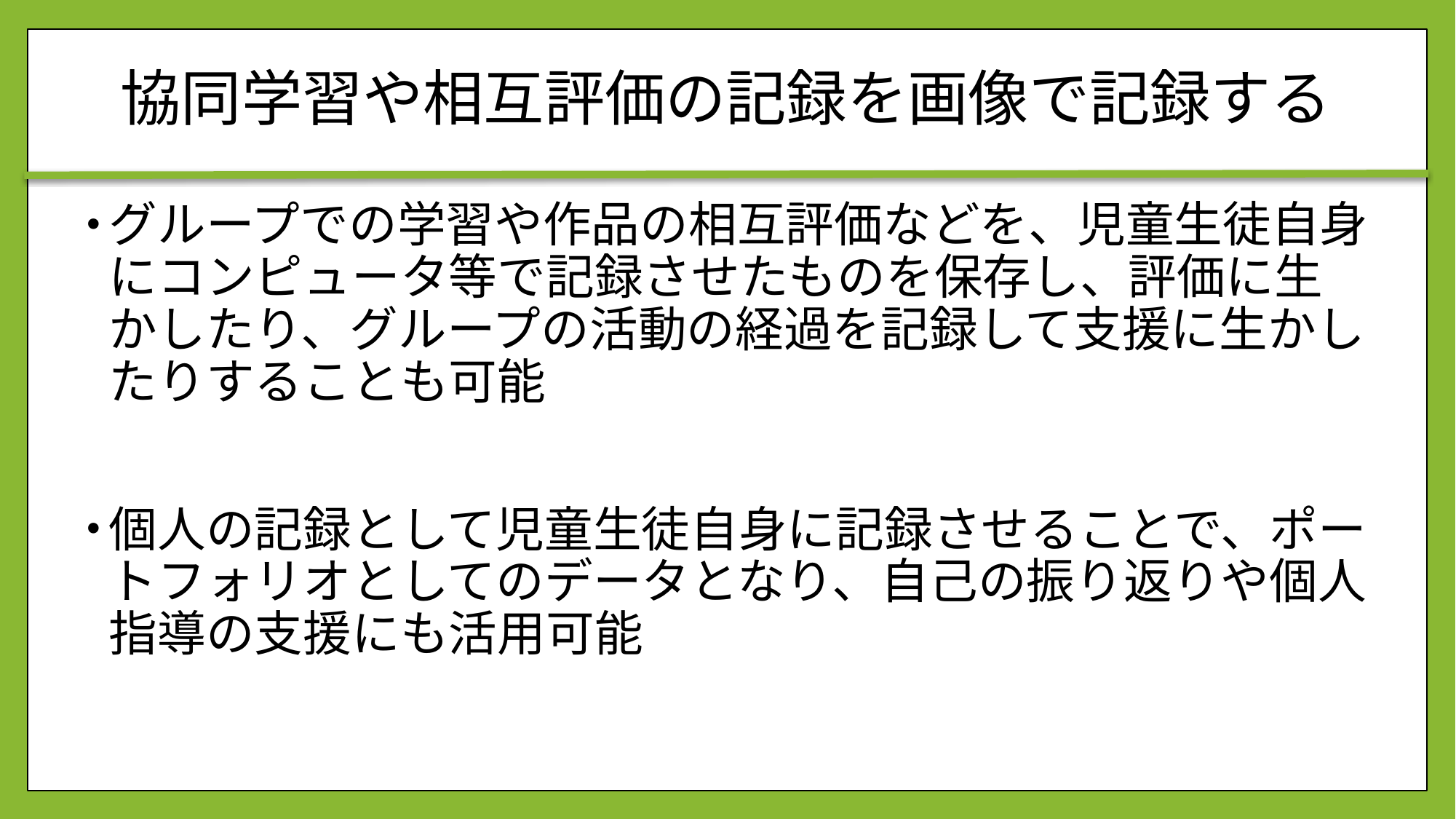

# 協同学習や相互評価の記録を画像で記録する
グループでの学習や作品の相互評価などを、児童生徒自身にコンピュータ等で記録させたものを保存し、評価に生かしたり、グループの活動の経過を記録して支援に生かしたりすることも可能

個人の記録として児童生徒自身に記録させることで、ポートフォリオとしてのデータとなり、自己の振り返りや個人指導の支援にも活用可能